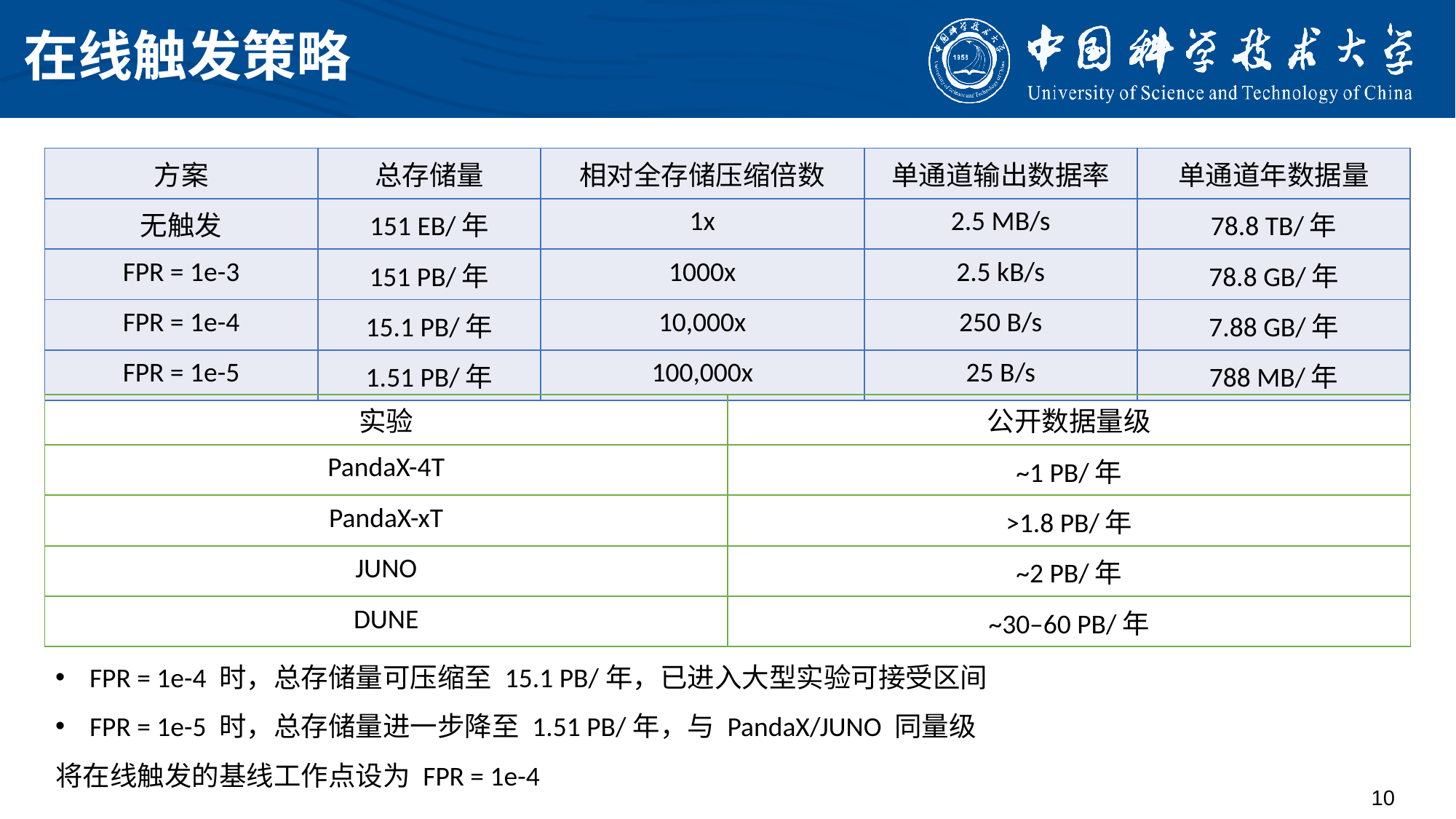

# 在线触发策略
| 方案 | 总存储量 | 相对全存储压缩倍数 | 单通道输出数据率 | 单通道年数据量 |
| --- | --- | --- | --- | --- |
| 无触发 | 151 EB/年 | 1x | 2.5 MB/s | 78.8 TB/年 |
| FPR = 1e-3 | 151 PB/年 | 1000x | 2.5 kB/s | 78.8 GB/年 |
| FPR = 1e-4 | 15.1 PB/年 | 10,000x | 250 B/s | 7.88 GB/年 |
| FPR = 1e-5 | 1.51 PB/年 | 100,000x | 25 B/s | 788 MB/年 |
| 实验 | 公开数据量级 |
| --- | --- |
| PandaX-4T | ~1 PB/年 |
| PandaX-xT | >1.8 PB/年 |
| JUNO | ~2 PB/年 |
| DUNE | ~30–60 PB/年 |
FPR = 1e-4 时，总存储量可压缩至 15.1 PB/年，已进入大型实验可接受区间
FPR = 1e-5 时，总存储量进一步降至 1.51 PB/年，与 PandaX/JUNO 同量级
将在线触发的基线工作点设为 FPR = 1e-4
10